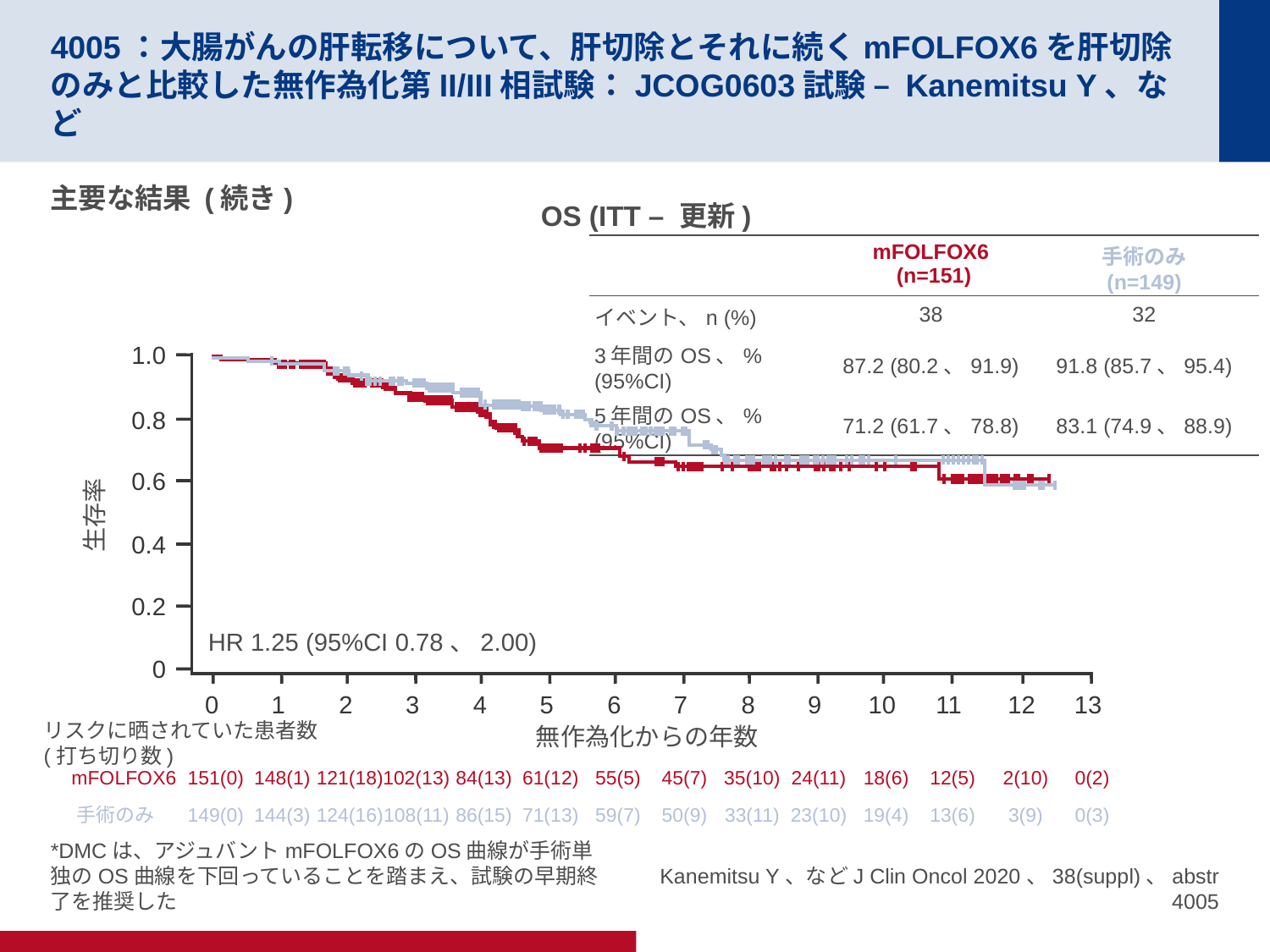

# 4005：大腸がんの肝転移について、肝切除とそれに続くmFOLFOX6を肝切除のみと比較した無作為化第II/III相試験：JCOG0603試験 – Kanemitsu Y、など
主要な結果 (続き)

OS (ITT – 更新)
|  | mFOLFOX6 (n=151) | 手術のみ (n=149) |
| --- | --- | --- |
| イベント、n (%) | 38 | 32 |
| 3年間のOS、% (95%CI) | 87.2 (80.2、91.9) | 91.8 (85.7、95.4) |
| 5年間のOS、% (95%CI) | 71.2 (61.7、78.8) | 83.1 (74.9、88.9) |
1.0

0.8

0.6

生存率
0.4

0.2

HR 1.25 (95%CI 0.78、2.00)
0

0
1
2
3
4
5
6
7
8
9
10
11
12
13
リスクに晒されていた患者数
(打ち切り数)
無作為化からの年数
mFOLFOX6
151(0)
148(1)
121(18)
102(13)
84(13)
61(12)
55(5)
45(7)
35(10)
24(11)
18(6)
12(5)
2(10)
0(2)
手術のみ
149(0)
144(3)
124(16)
108(11)
86(15)
71(13)
59(7)
50(9)
33(11)
23(10)
19(4)
13(6)
3(9)
0(3)
*DMCは、アジュバントmFOLFOX6のOS曲線が手術単独のOS曲線を下回っていることを踏まえ、試験の早期終了を推奨した
Kanemitsu Y、などJ Clin Oncol 2020、38(suppl)、abstr 4005